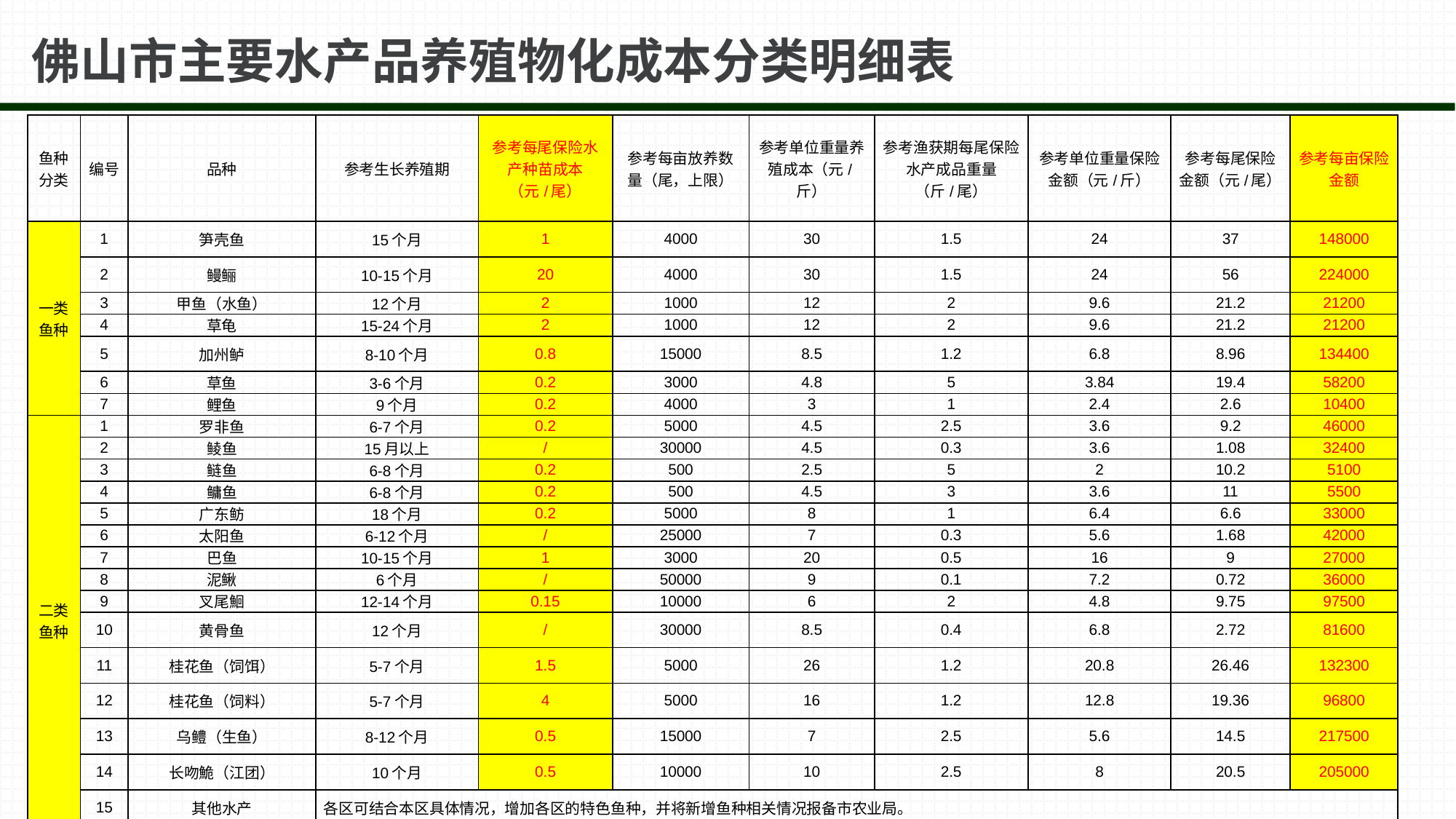

# 佛山市主要水产品养殖物化成本分类明细表

| 鱼种分类 | 编号 | 品种 | 参考生长养殖期 | 参考每尾保险水产种苗成本（元/尾） | 参考每亩放养数量（尾，上限） | 参考单位重量养殖成本（元/斤） | 参考渔获期每尾保险水产成品重量（斤/尾） | 参考单位重量保险金额（元/斤） | 参考每尾保险金额（元/尾） | 参考每亩保险金额 |
| --- | --- | --- | --- | --- | --- | --- | --- | --- | --- | --- |
| 一类鱼种 | 1 | 笋壳鱼 | 15个月 | 1 | 4000 | 30 | 1.5 | 24 | 37 | 148000 |
|  | 2 | 鳗鲡 | 10-15个月 | 20 | 4000 | 30 | 1.5 | 24 | 56 | 224000 |
|  | 3 | 甲鱼（水鱼） | 12个月 | 2 | 1000 | 12 | 2 | 9.6 | 21.2 | 21200 |
|  | 4 | 草龟 | 15-24个月 | 2 | 1000 | 12 | 2 | 9.6 | 21.2 | 21200 |
|  | 5 | 加州鲈 | 8-10个月 | 0.8 | 15000 | 8.5 | 1.2 | 6.8 | 8.96 | 134400 |
|  | 6 | 草鱼 | 3-6个月 | 0.2 | 3000 | 4.8 | 5 | 3.84 | 19.4 | 58200 |
|  | 7 | 鲤鱼 | 9个月 | 0.2 | 4000 | 3 | 1 | 2.4 | 2.6 | 10400 |
| 二类鱼种 | 1 | 罗非鱼 | 6-7个月 | 0.2 | 5000 | 4.5 | 2.5 | 3.6 | 9.2 | 46000 |
|  | 2 | 鲮鱼 | 15月以上 | / | 30000 | 4.5 | 0.3 | 3.6 | 1.08 | 32400 |
|  | 3 | 鲢鱼 | 6-8个月 | 0.2 | 500 | 2.5 | 5 | 2 | 10.2 | 5100 |
|  | 4 | 鳙鱼 | 6-8个月 | 0.2 | 500 | 4.5 | 3 | 3.6 | 11 | 5500 |
|  | 5 | 广东鲂 | 18个月 | 0.2 | 5000 | 8 | 1 | 6.4 | 6.6 | 33000 |
|  | 6 | 太阳鱼 | 6-12个月 | / | 25000 | 7 | 0.3 | 5.6 | 1.68 | 42000 |
|  | 7 | 巴鱼 | 10-15个月 | 1 | 3000 | 20 | 0.5 | 16 | 9 | 27000 |
|  | 8 | 泥鳅 | 6个月 | / | 50000 | 9 | 0.1 | 7.2 | 0.72 | 36000 |
|  | 9 | 叉尾鮰 | 12-14个月 | 0.15 | 10000 | 6 | 2 | 4.8 | 9.75 | 97500 |
|  | 10 | 黄骨鱼 | 12个月 | / | 30000 | 8.5 | 0.4 | 6.8 | 2.72 | 81600 |
|  | 11 | 桂花鱼（饲饵） | 5-7个月 | 1.5 | 5000 | 26 | 1.2 | 20.8 | 26.46 | 132300 |
|  | 12 | 桂花鱼（饲料） | 5-7个月 | 4 | 5000 | 16 | 1.2 | 12.8 | 19.36 | 96800 |
|  | 13 | 乌鳢（生鱼） | 8-12个月 | 0.5 | 15000 | 7 | 2.5 | 5.6 | 14.5 | 217500 |
|  | 14 | 长吻鮠（江团） | 10个月 | 0.5 | 10000 | 10 | 2.5 | 8 | 20.5 | 205000 |
|  | 15 | 其他水产 | 各区可结合本区具体情况，增加各区的特色鱼种，并将新增鱼种相关情况报备市农业局。 |  |  |  |  |  |  |  |